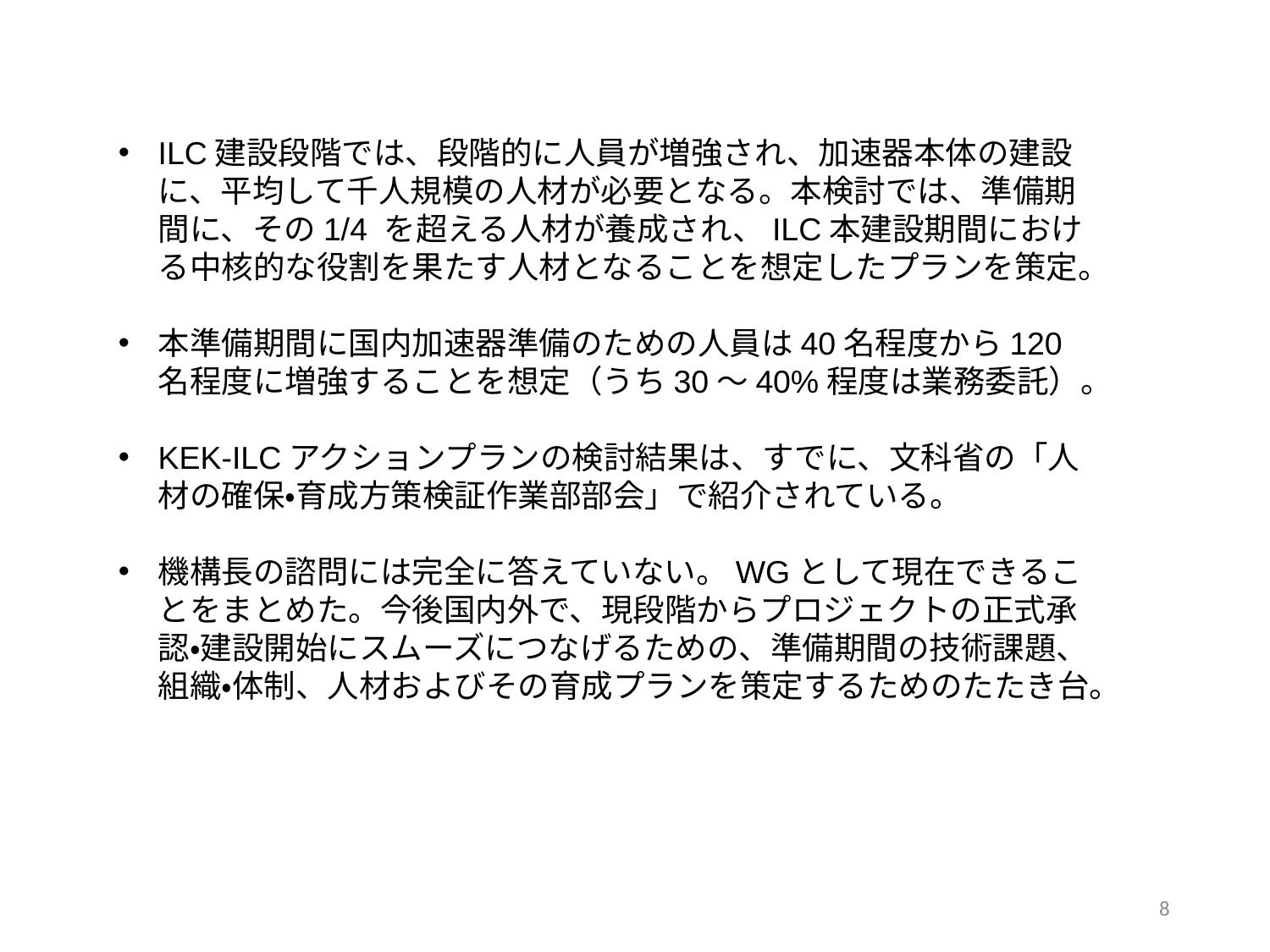

ILC建設段階では、段階的に人員が増強され、加速器本体の建設に、平均して千人規模の人材が必要となる。本検討では、準備期間に、その1/4 を超える人材が養成され、ILC本建設期間における中核的な役割を果たす人材となることを想定したプランを策定。

本準備期間に国内加速器準備のための人員は40名程度から120名程度に増強することを想定（うち30～40%程度は業務委託）。

KEK-ILCアクションプランの検討結果は、すでに、文科省の「人材の確保・育成方策検証作業部部会」で紹介されている。

機構長の諮問には完全に答えていない。WGとして現在できることをまとめた。今後国内外で、現段階からプロジェクトの正式承認・建設開始にスムーズにつなげるための、準備期間の技術課題、組織・体制、人材およびその育成プランを策定するためのたたき台。
8